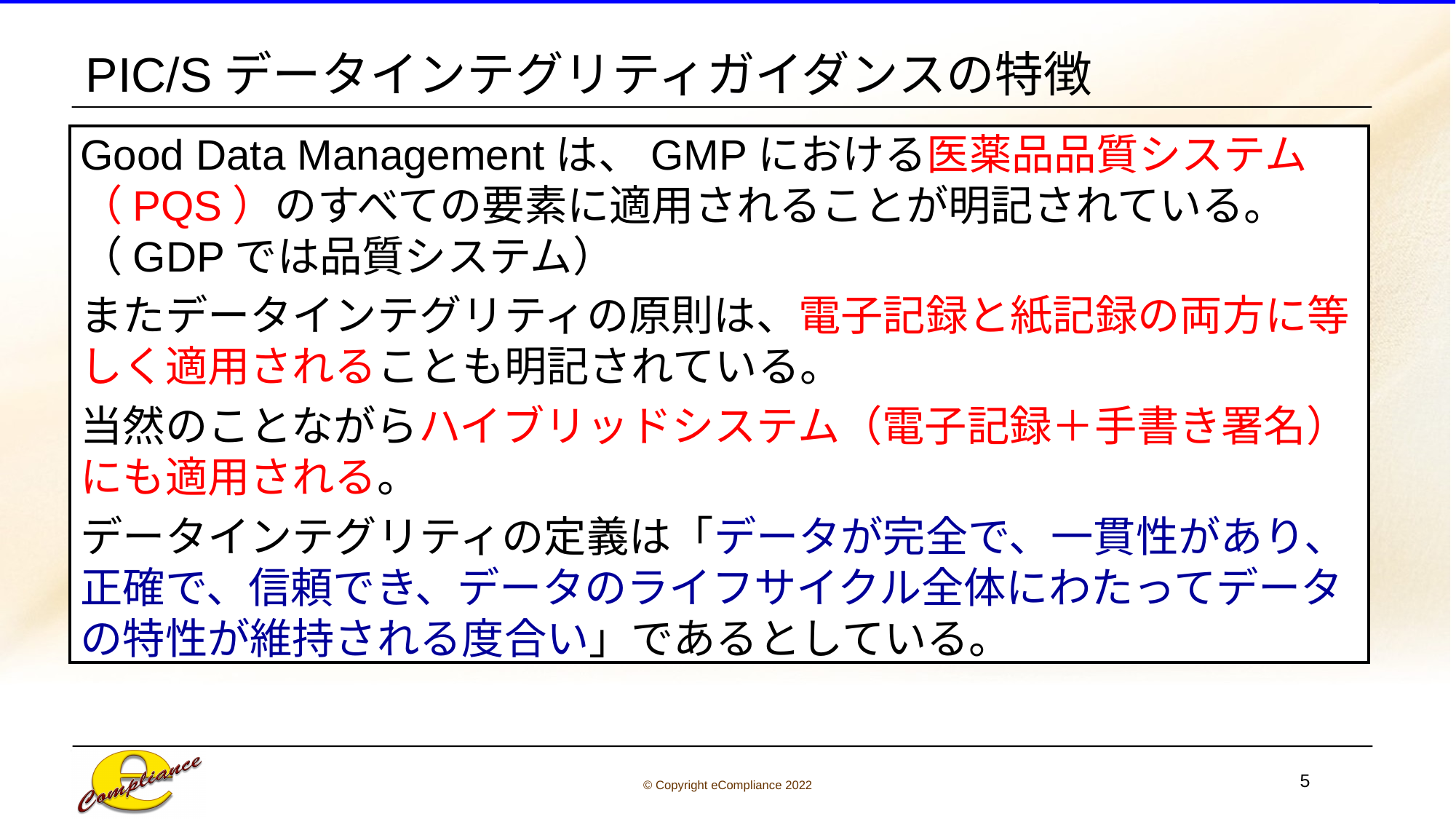

# PIC/Sデータインテグリティガイダンスの特徴
Good Data Managementは、GMPにおける医薬品品質システム（PQS）のすべての要素に適用されることが明記されている。（GDPでは品質システム）
またデータインテグリティの原則は、電子記録と紙記録の両方に等しく適用されることも明記されている。
当然のことながらハイブリッドシステム（電子記録＋手書き署名）にも適用される。
データインテグリティの定義は「データが完全で、一貫性があり、正確で、信頼でき、データのライフサイクル全体にわたってデータの特性が維持される度合い」であるとしている。